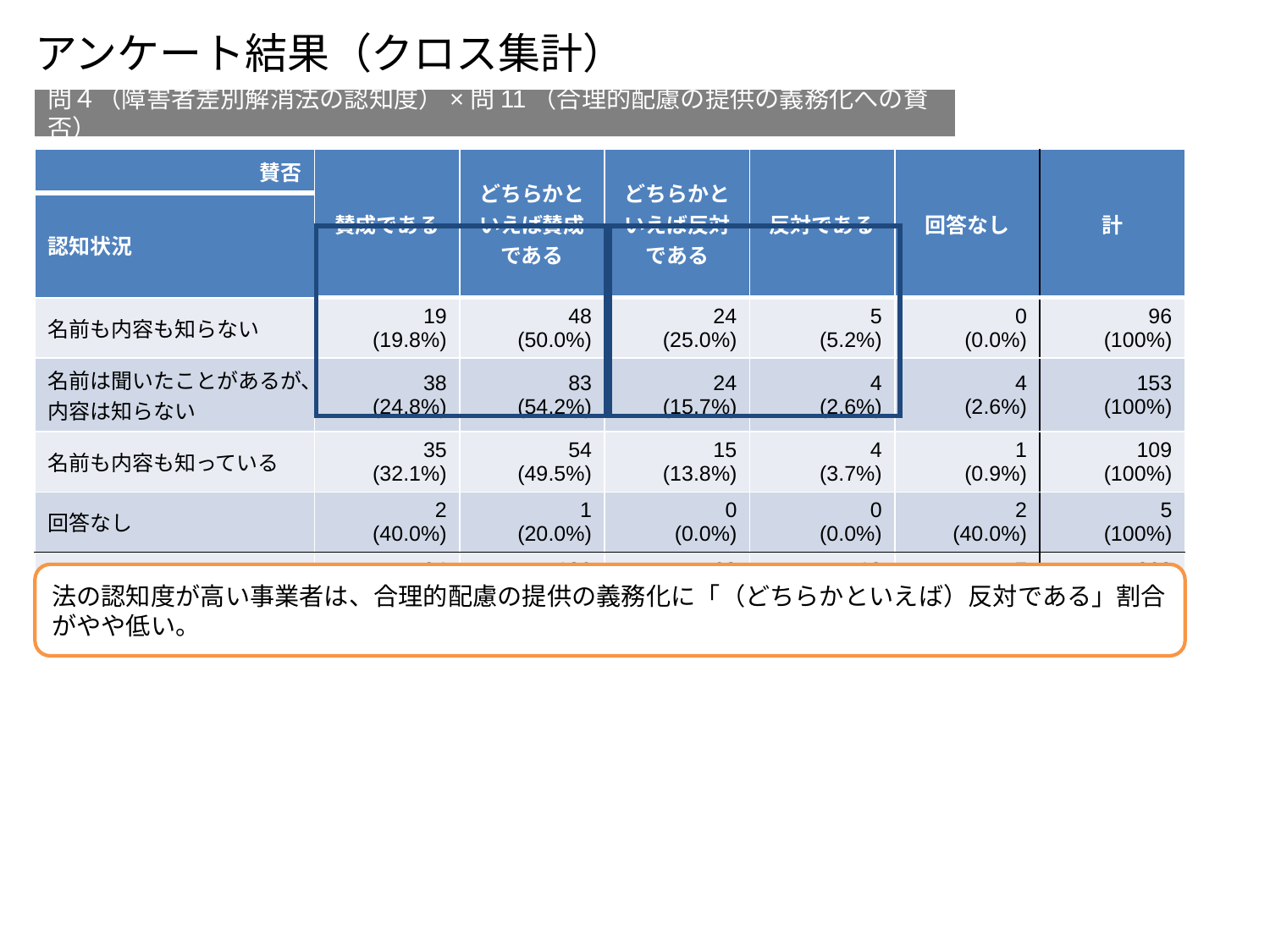

アンケート結果（クロス集計）

問４（障害者差別解消法の認知度）×問11（合理的配慮の提供の義務化への賛否）
| 賛否 | 賛成である | どちらかといえば賛成である | どちらかといえば反対である | 反対である | 回答なし | 計 |
| --- | --- | --- | --- | --- | --- | --- |
| 認知状況 |  |  |  |  |  |  |
| 名前も内容も知らない | 19 (19.8%) | 48 (50.0%) | 24 (25.0%) | 5 (5.2%) | 0 (0.0%) | 96 (100%) |
| 名前は聞いたことがあるが、内容は知らない | 38 (24.8%) | 83 (54.2%) | 24 (15.7%) | 4 (2.6%) | 4 (2.6%) | 153 (100%) |
| 名前も内容も知っている | 35 (32.1%) | 54 (49.5%) | 15 (13.8%) | 4 (3.7%) | 1 (0.9%) | 109 (100%) |
| 回答なし | 2 (40.0%) | 1 (20.0%) | 0 (0.0%) | 0 (0.0%) | 2 (40.0%) | 5 (100%) |
| 計 | 94 (25.9%) | 186 (51.2%) | 63 (17.4%) | 13 (3.6%) | 7 (1.9%) | 363 (100%) |
|  |
| --- |
|  |
| --- |
法の認知度が高い事業者は、合理的配慮の提供の義務化に「（どちらかといえば）反対である」割合がやや低い。